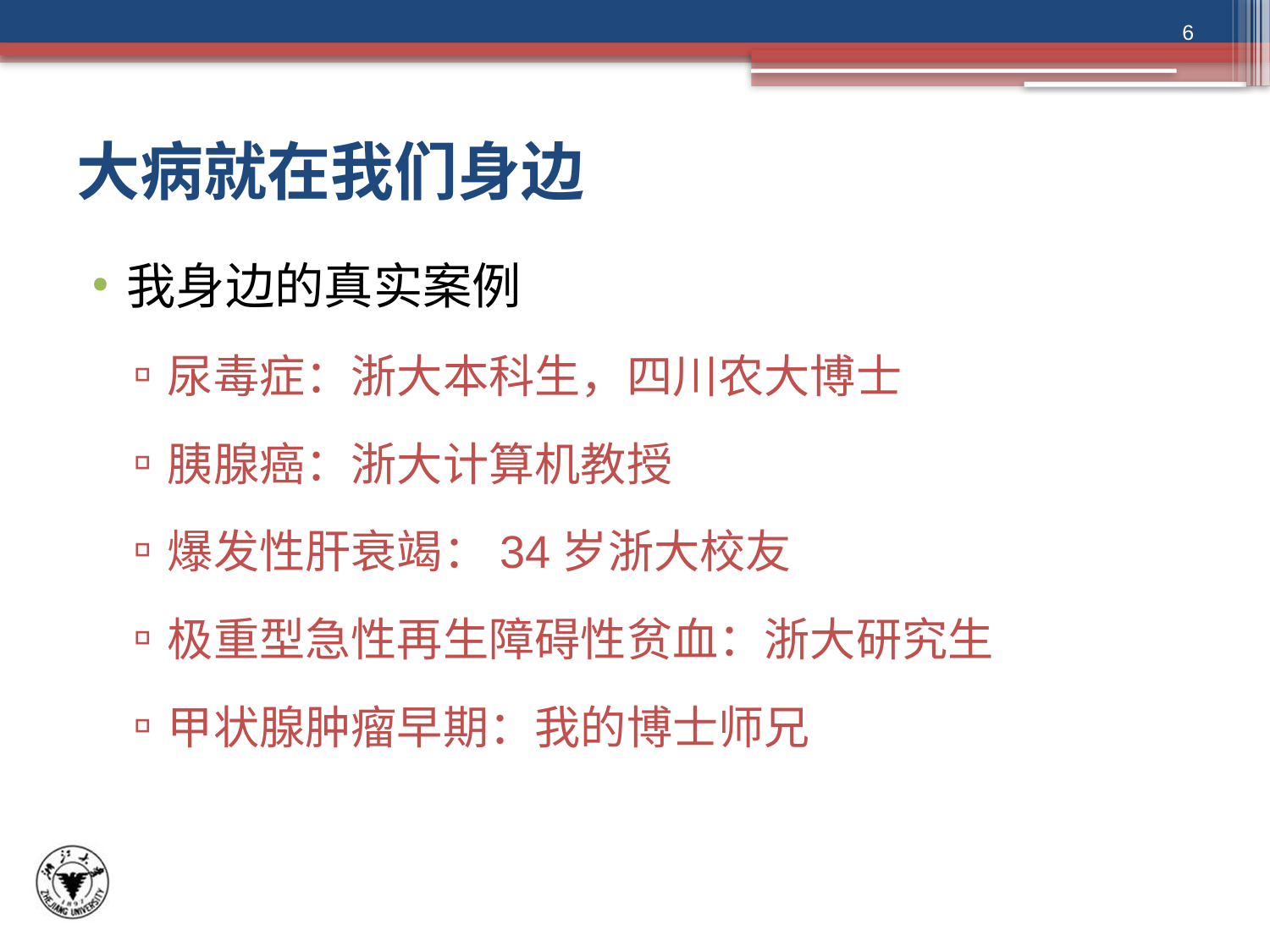

6
# 大病就在我们身边
我身边的真实案例
尿毒症：浙大本科生，四川农大博士
胰腺癌：浙大计算机教授
爆发性肝衰竭：34岁浙大校友
极重型急性再生障碍性贫血：浙大研究生
甲状腺肿瘤早期：我的博士师兄